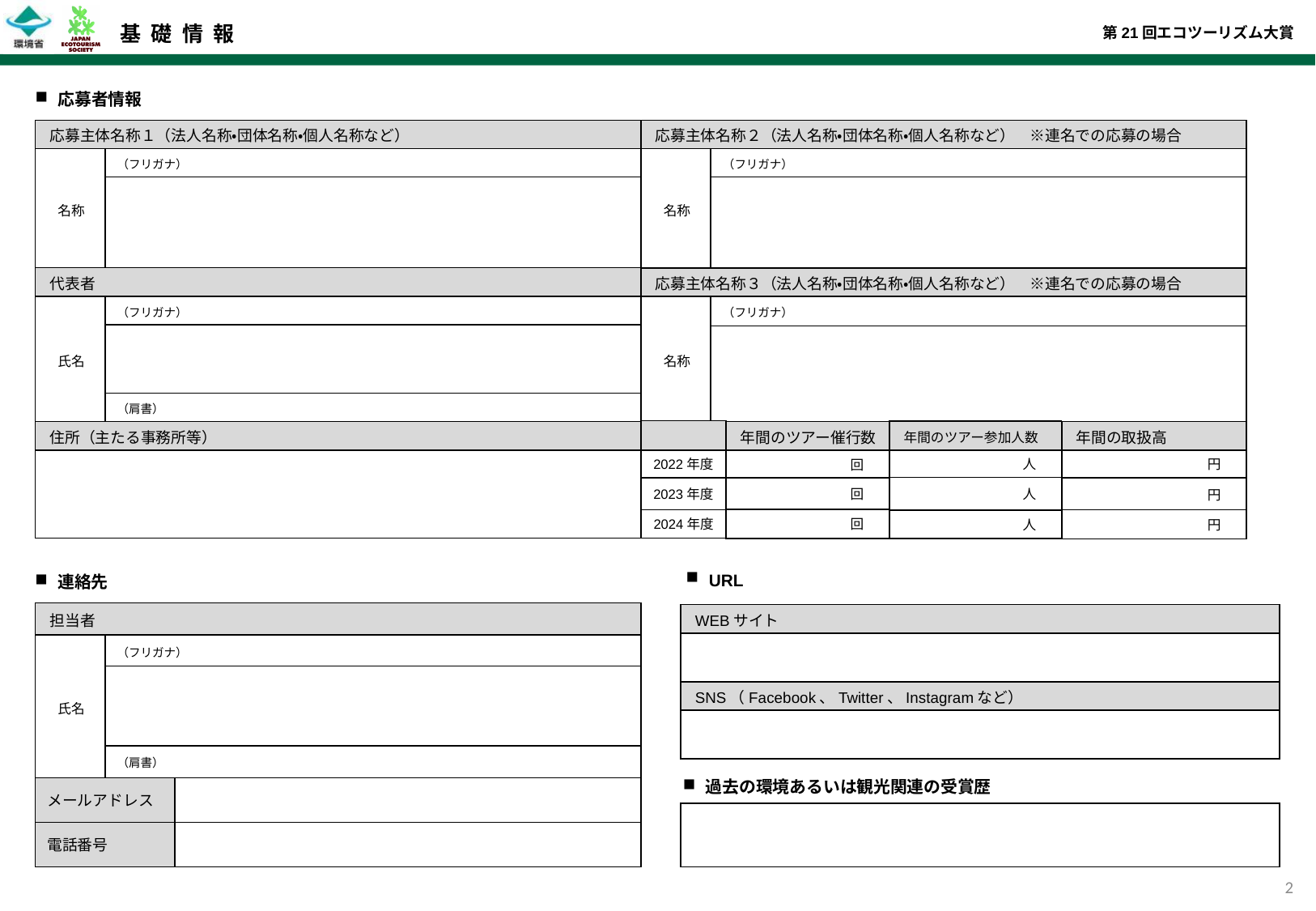

応募者情報
応募主体名称１（法人名称・団体名称・個人名称など）
応募主体名称２（法人名称・団体名称・個人名称など）　※連名での応募の場合
名称
名称
（フリガナ）
（フリガナ）

代表者
応募主体名称３（法人名称・団体名称・個人名称など）　※連名での応募の場合
氏名
（フリガナ）
名称
（フリガナ）

（肩書）

年間のツアー参加人数
年間のツアー催行数
住所（主たる事務所等）
年間の取扱高
2022年度
人

円
回
人
回
円
2023年度
回
円
2024年度
人
URL
連絡先
担当者
WEBサイト

氏名
（フリガナ）

SNS（Facebook、Twitter、Instagramなど）

（肩書）
過去の環境あるいは観光関連の受賞歴
メールアドレス

電話番号